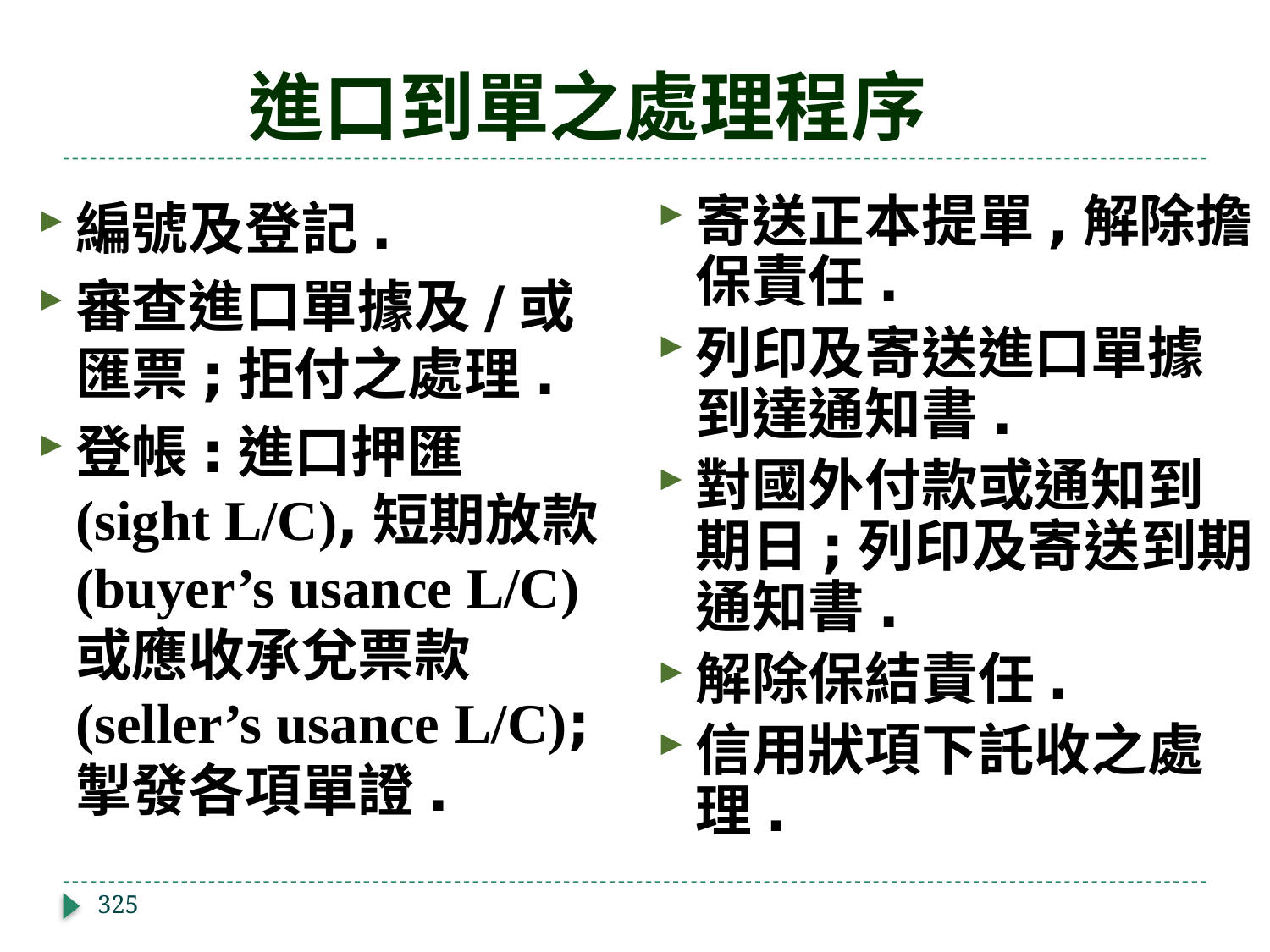

# 進口到單之處理程序
編號及登記.
審查進口單據及/或匯票;拒付之處理.
登帳:進口押匯(sight L/C),短期放款(buyer’s usance L/C)或應收承兌票款(seller’s usance L/C);掣發各項單證.
寄送正本提單,解除擔保責任.
列印及寄送進口單據到達通知書.
對國外付款或通知到期日;列印及寄送到期通知書.
解除保結責任.
信用狀項下託收之處理.
325